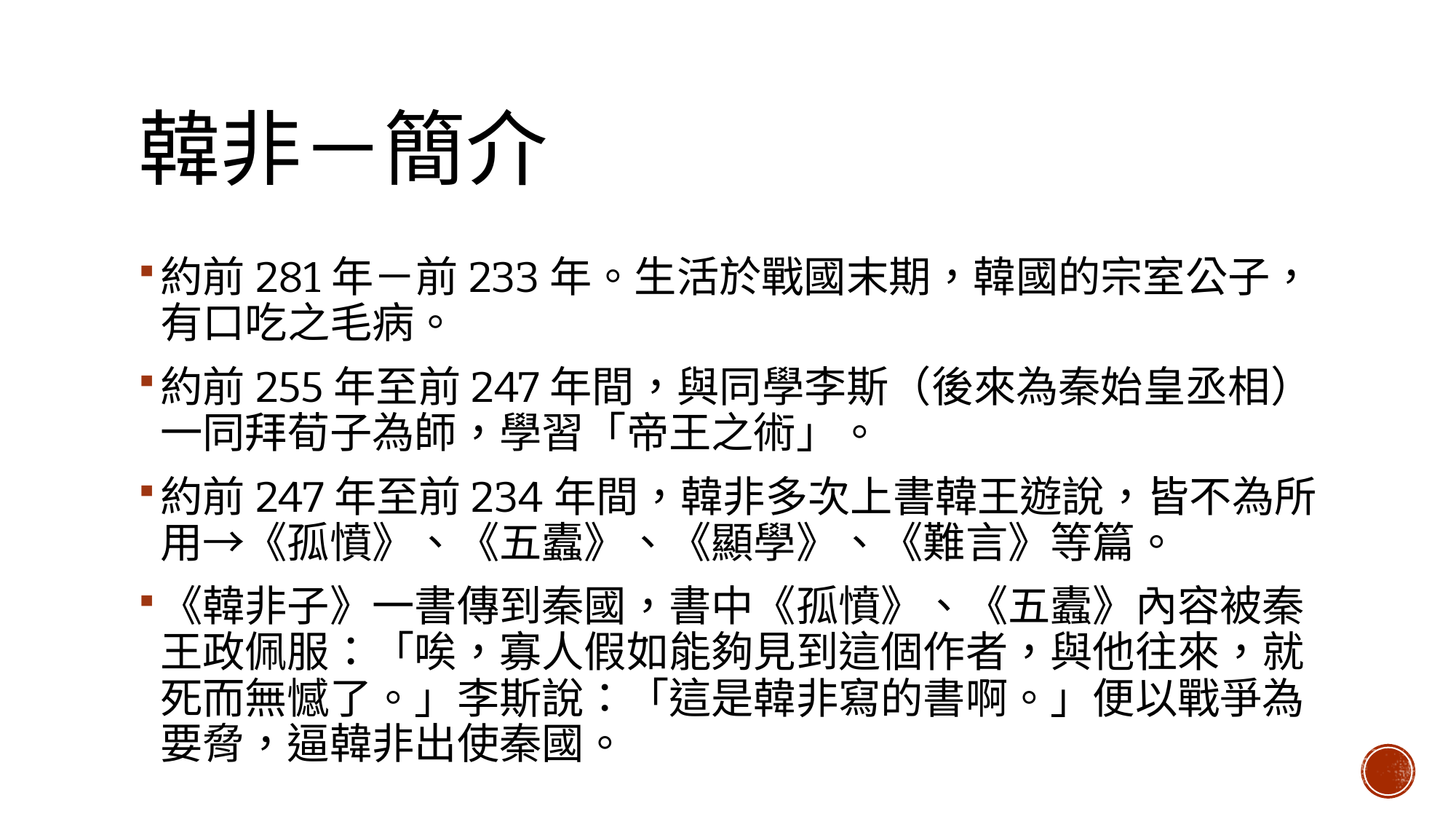

# 韓非－簡介
約前281年－前233年。生活於戰國末期，韓國的宗室公子，有口吃之毛病。
約前255年至前247年間，與同學李斯（後來為秦始皇丞相）一同拜荀子為師，學習「帝王之術」。
約前247年至前234年間，韓非多次上書韓王遊說，皆不為所用→《孤憤》、《五蠹》、《顯學》、《難言》等篇。
《韓非子》一書傳到秦國，書中《孤憤》、《五蠹》內容被秦王政佩服：「唉，寡人假如能夠見到這個作者，與他往來，就死而無憾了。」李斯說：「這是韓非寫的書啊。」便以戰爭為要脅，逼韓非出使秦國。